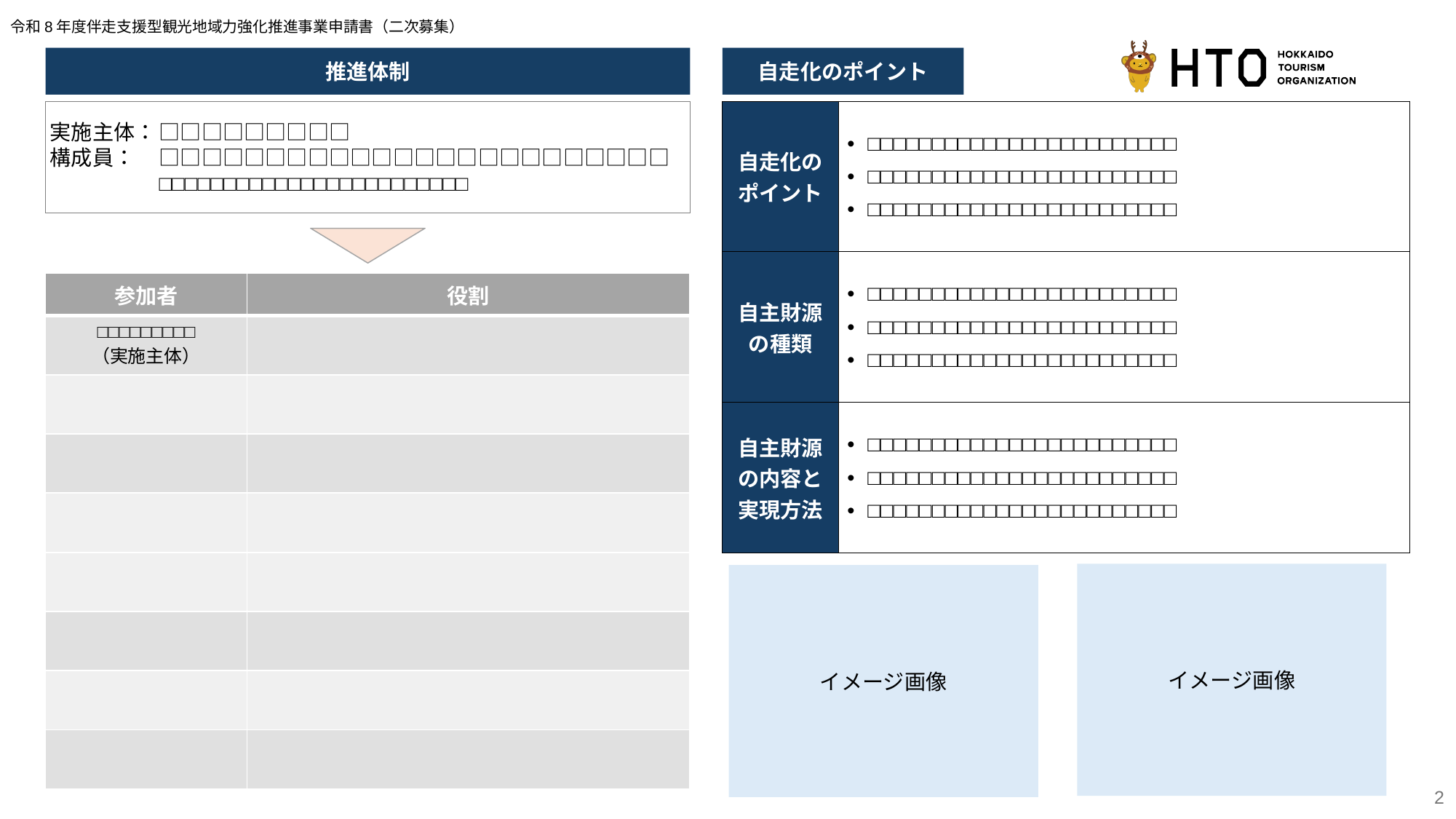

令和8年度伴走支援型観光地域力強化推進事業申請書（二次募集）
推進体制
自走化のポイント
実施主体：	□□□□□□□□□
構成員：	□□□□□□□□□□□□□□□□□□□□□□□□
	□□□□□□□□□□□□□□□□□□□□□□□□
| 自走化の ポイント | □□□□□□□□□□□□□□□□□□□□□□□□ □□□□□□□□□□□□□□□□□□□□□□□□ □□□□□□□□□□□□□□□□□□□□□□□□ |
| --- | --- |
| 自主財源の種類 | □□□□□□□□□□□□□□□□□□□□□□□□ □□□□□□□□□□□□□□□□□□□□□□□□ □□□□□□□□□□□□□□□□□□□□□□□□ |
| 自主財源の内容と 実現方法 | □□□□□□□□□□□□□□□□□□□□□□□□ □□□□□□□□□□□□□□□□□□□□□□□□ □□□□□□□□□□□□□□□□□□□□□□□□ |

| 参加者 | 役割 |
| --- | --- |
| □□□□□□□□□ （実施主体） |  |
|  |  |
|  |  |
|  |  |
|  |  |
|  |  |
|  |  |
|  |  |
イメージ画像
イメージ画像
2